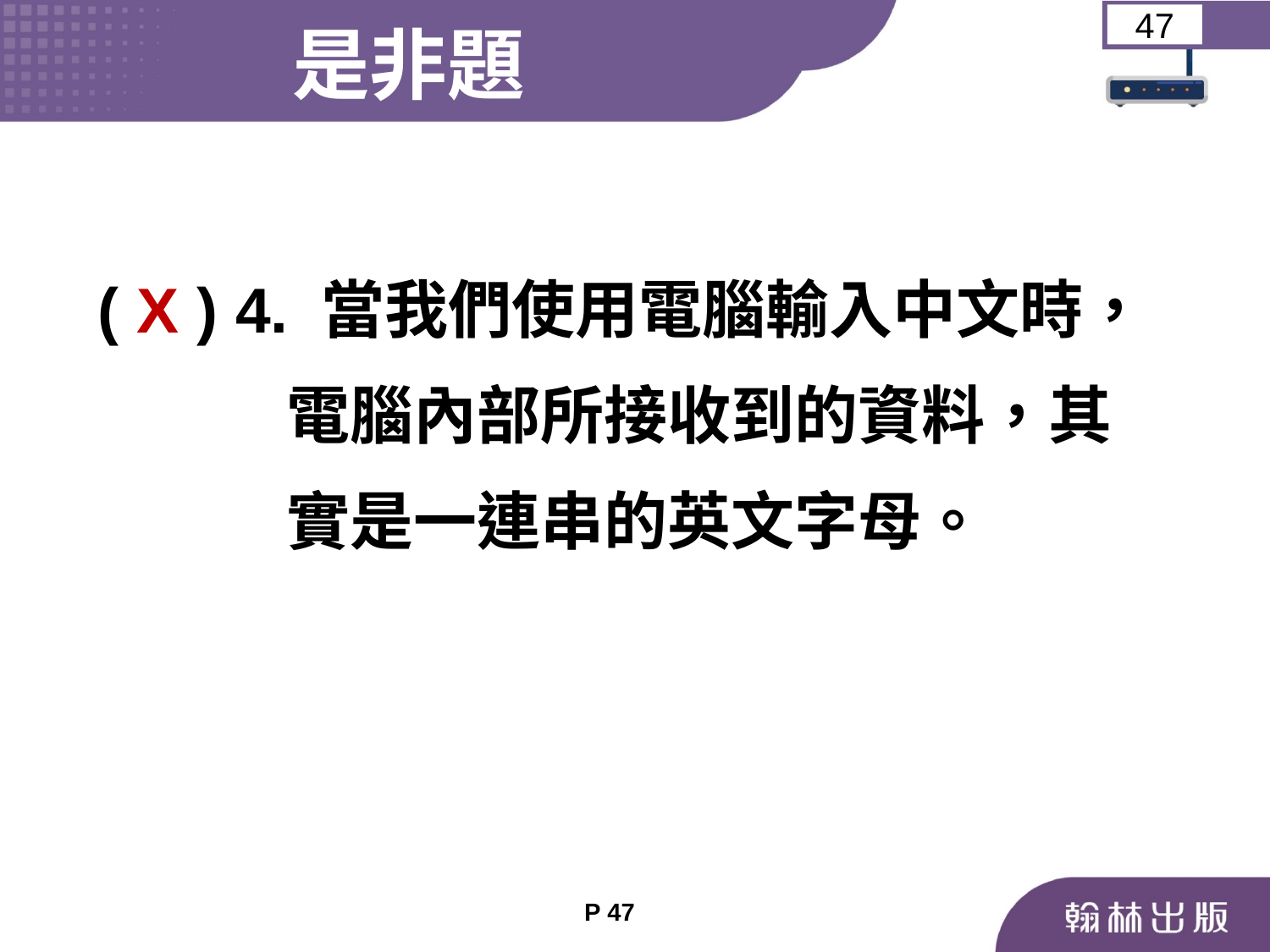

是非題

47
	 ( X ) 4. 當我們使用電腦輸入中文時，
               電腦內部所接收到的資料，其
               實是一連串的英文字母。
P 47